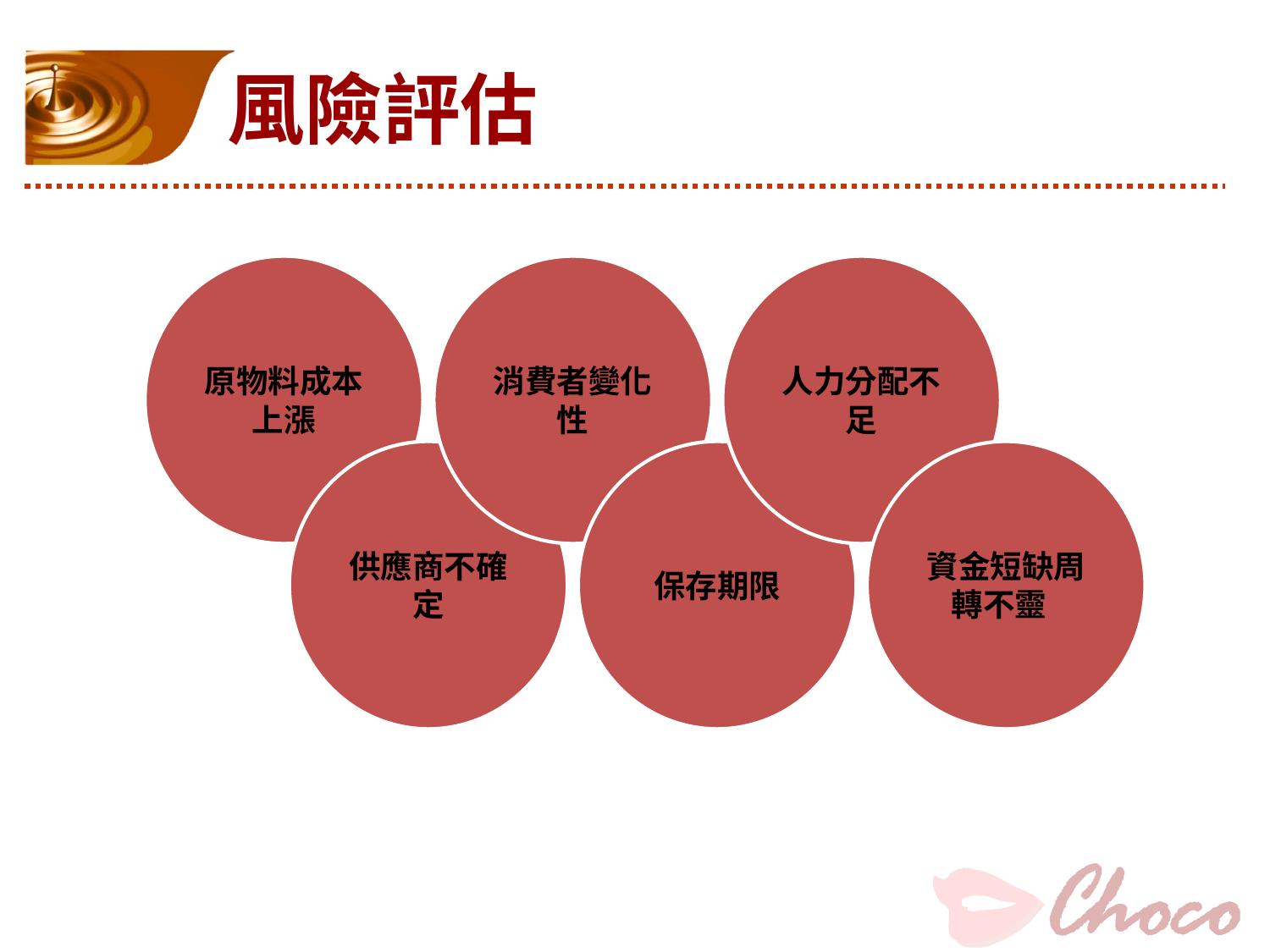

# 風險評估

原物料成本上漲
保存期限
消費者變化性
供應商不確定
人力分配不足
資金短缺周轉不靈